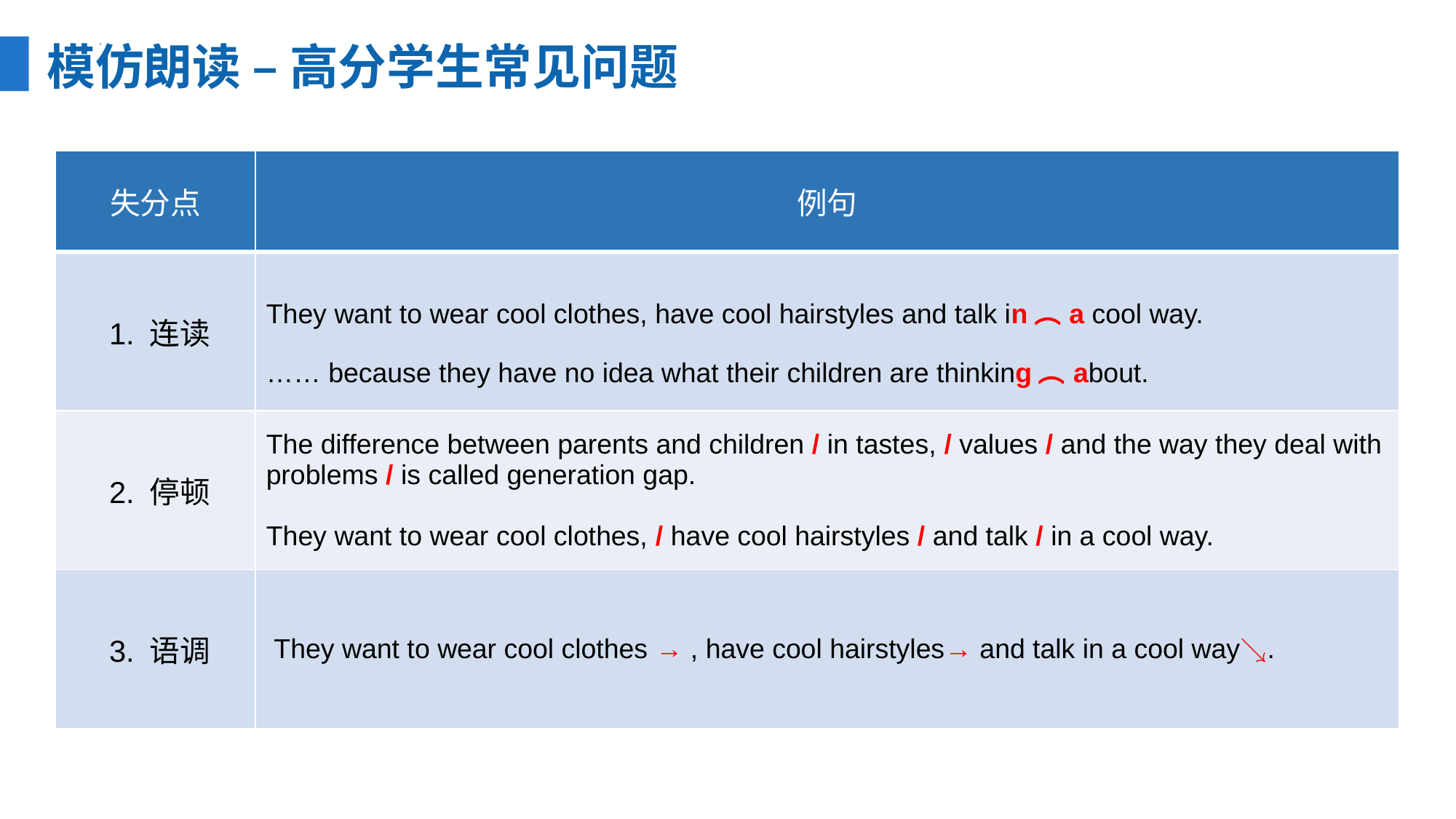

模仿朗读 – 高分学生常见问题
| 失分点 | 例句 |
| --- | --- |
| 1. 连读 | They want to wear cool clothes, have cool hairstyles and talk in︵a cool way. …… because they have no idea what their children are thinking︵about. |
| 2. 停顿 | The difference between parents and children / in tastes, / values / and the way they deal with problems / is called generation gap. They want to wear cool clothes, / have cool hairstyles / and talk / in a cool way. |
| 3. 语调 | They want to wear cool clothes → , have cool hairstyles→ and talk in a cool way↘. |